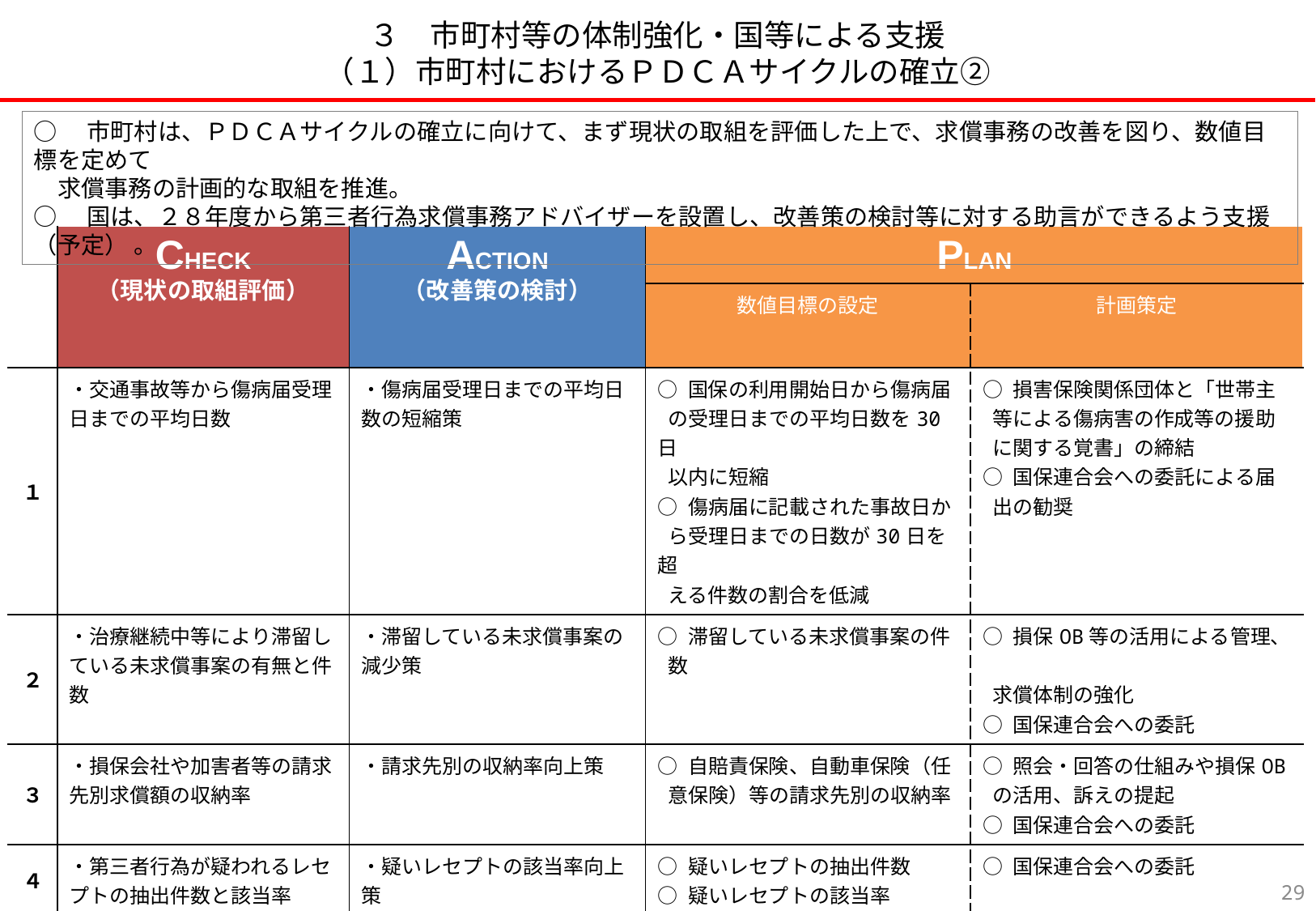

# ３　市町村等の体制強化・国等による支援 （１）市町村におけるＰＤＣＡサイクルの確立②
○　市町村は、ＰＤＣＡサイクルの確立に向けて、まず現状の取組を評価した上で、求償事務の改善を図り、数値目標を定めて
　求償事務の計画的な取組を推進。
○　国は、２８年度から第三者行為求償事務アドバイザーを設置し、改善策の検討等に対する助言ができるよう支援（予定） 。
|  | CHECK （現状の取組評価） | ACTION （改善策の検討） | PLAN |  |
| --- | --- | --- | --- | --- |
|  |  |  | 数値目標の設定 | 計画策定 |
| １ | ・交通事故等から傷病届受理日までの平均日数 | ・傷病届受理日までの平均日数の短縮策 | ○ 国保の利用開始日から傷病届 の受理日までの平均日数を30日 以内に短縮 ○ 傷病届に記載された事故日か ら受理日までの日数が30日を超 える件数の割合を低減 | ○ 損害保険関係団体と「世帯主 等による傷病害の作成等の援助 に関する覚書」の締結 ○ 国保連合会への委託による届 出の勧奨 |
| ２ | ・治療継続中等により滞留している未求償事案の有無と件数 | ・滞留している未求償事案の減少策 | ○ 滞留している未求償事案の件 数 | ○ 損保OB等の活用による管理、　 求償体制の強化 ○ 国保連合会への委託 |
| ３ | ・損保会社や加害者等の請求先別求償額の収納率 | ・請求先別の収納率向上策 | ○ 自賠責保険、自動車保険（任 意保険）等の請求先別の収納率 | ○ 照会・回答の仕組みや損保OB の活用、訴えの提起 ○ 国保連合会への委託 |
| ４ | ・第三者行為が疑われるレセプトの抽出件数と該当率 | ・疑いレセプトの該当率向上策 | ○ 疑いレセプトの抽出件数 ○ 疑いレセプトの該当率 | ○ 国保連合会への委託 |
| ５ | ・診療報酬明細書の特記事項欄等の記載率 | ・診療報酬明細書等の記載率向上策 | ○ 診療報酬明細書等の記載率 | ○ 医療機関等に「10.第三」の印 を貸与する等の連携 |
| ６ | ・ホームページにおける広報の状況 | ・ホームページの活用策 | ○ ホームページ掲載の有無 | ○ ホームページ等に被害者が医 療機関等に申し出るよう広報 |
| ７ | ・医療費通知等の活用状況 | ・医療費通知等の活用策 | ○ 医療費通知等の活用数（発送 件数） | ○ 小冊子や医療費通知等の被保 険者向けの送付物の活用 |
29